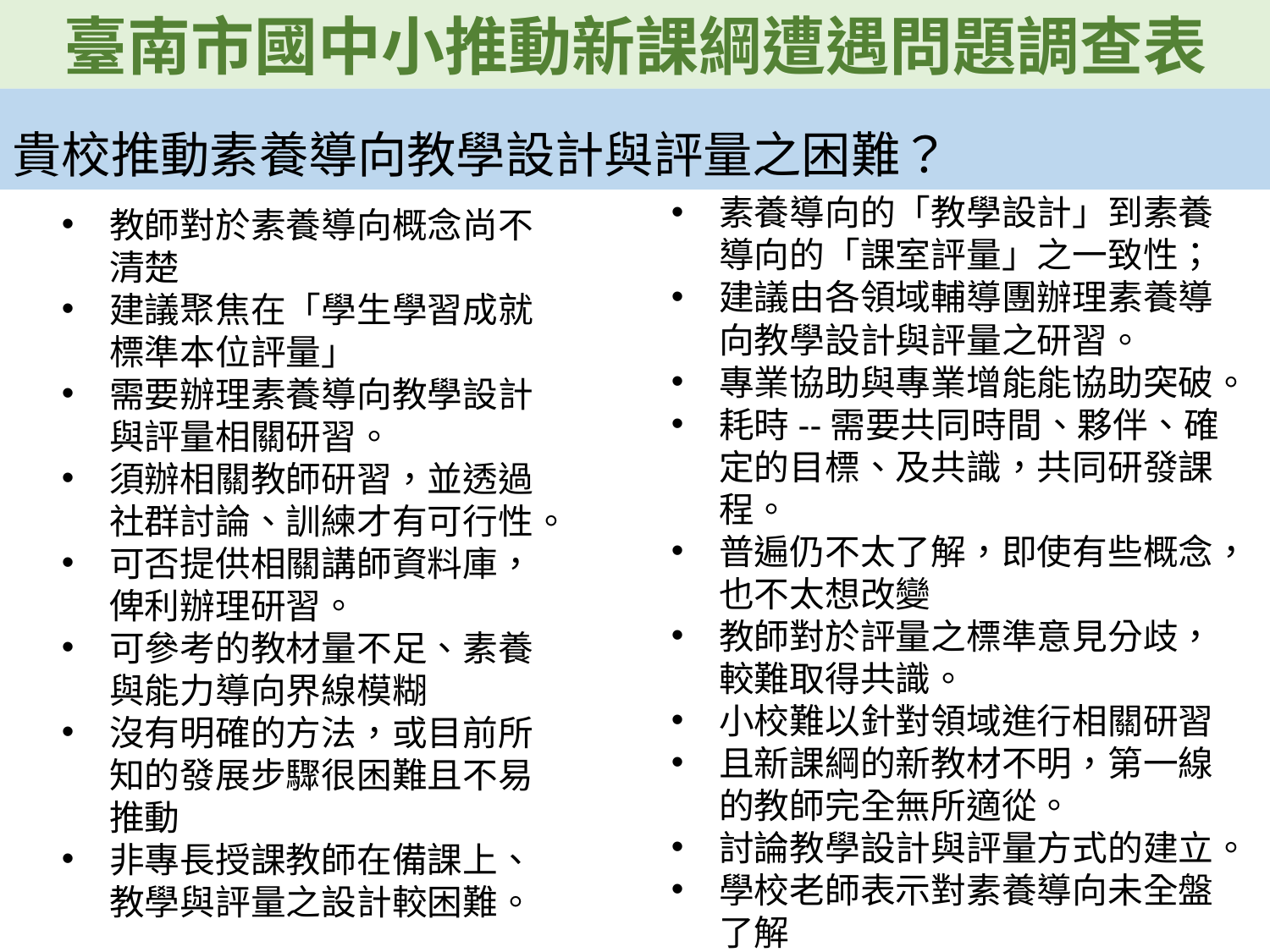

臺南市國中小推動新課綱遭遇問題調查表
貴校推動素養導向教學設計與評量之困難？
素養導向的「教學設計」到素養導向的「課室評量」之一致性；
建議由各領域輔導團辦理素養導向教學設計與評量之研習。
專業協助與專業增能能協助突破。
耗時--需要共同時間、夥伴、確定的目標、及共識，共同研發課程。
普遍仍不太了解，即使有些概念，也不太想改變
教師對於評量之標準意見分歧，較難取得共識。
小校難以針對領域進行相關研習
且新課綱的新教材不明，第一線的教師完全無所適從。
討論教學設計與評量方式的建立。
學校老師表示對素養導向未全盤了解
教師對於素養導向概念尚不清楚
建議聚焦在「學生學習成就標準本位評量」
需要辦理素養導向教學設計與評量相關研習。
須辦相關教師研習，並透過社群討論、訓練才有可行性。
可否提供相關講師資料庫，俾利辦理研習。
可參考的教材量不足、素養與能力導向界線模糊
沒有明確的方法，或目前所知的發展步驟很困難且不易推動
非專長授課教師在備課上、教學與評量之設計較困難。